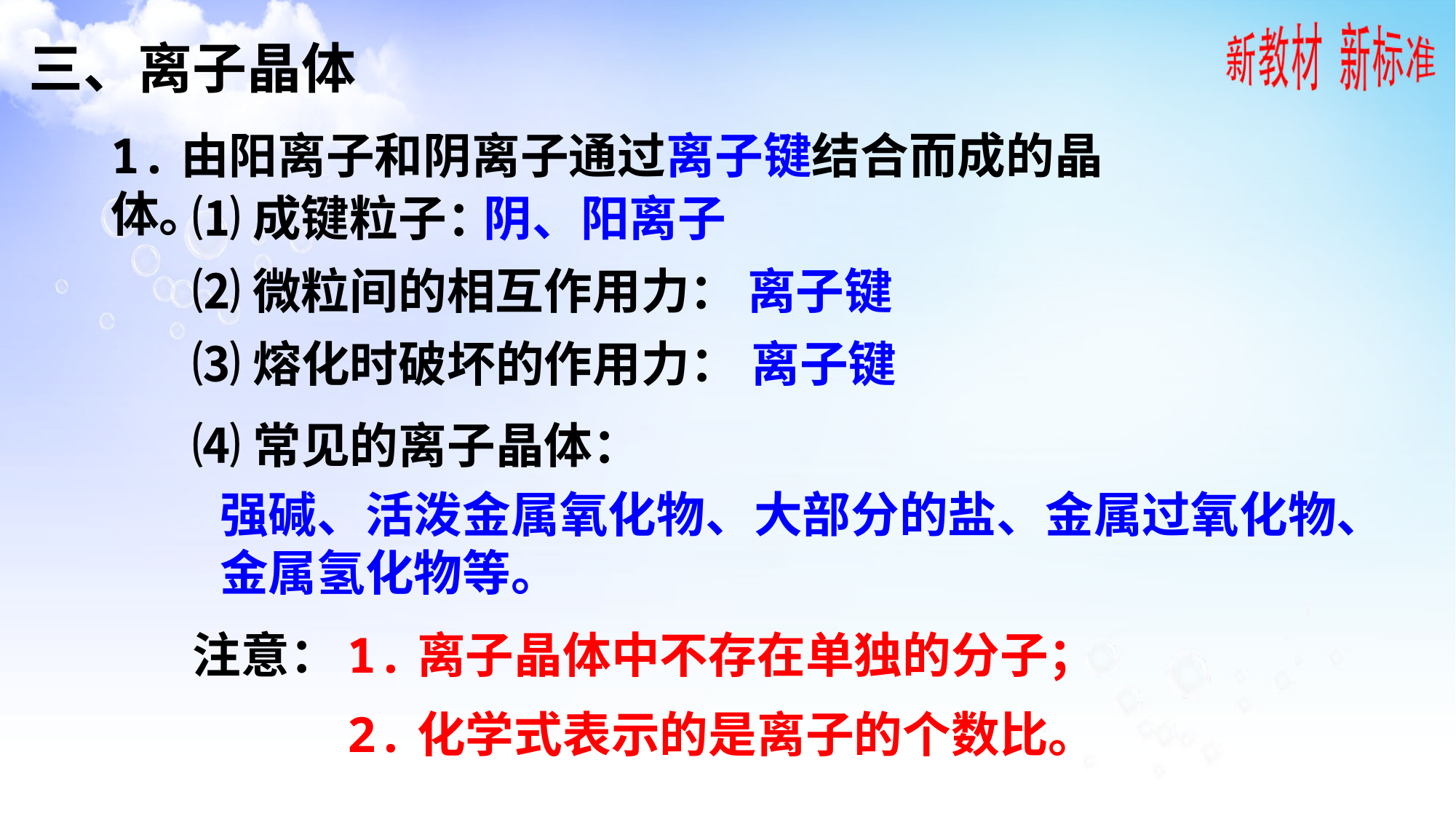

三、离子晶体
1.由阳离子和阴离子通过离子键结合而成的晶体。
⑴成键粒子：
阴、阳离子
⑵微粒间的相互作用力：
离子键
⑶熔化时破坏的作用力：
离子键
⑷常见的离子晶体：
强碱、活泼金属氧化物、大部分的盐、金属过氧化物、金属氢化物等。
注意：
1.离子晶体中不存在单独的分子；
2.化学式表示的是离子的个数比。